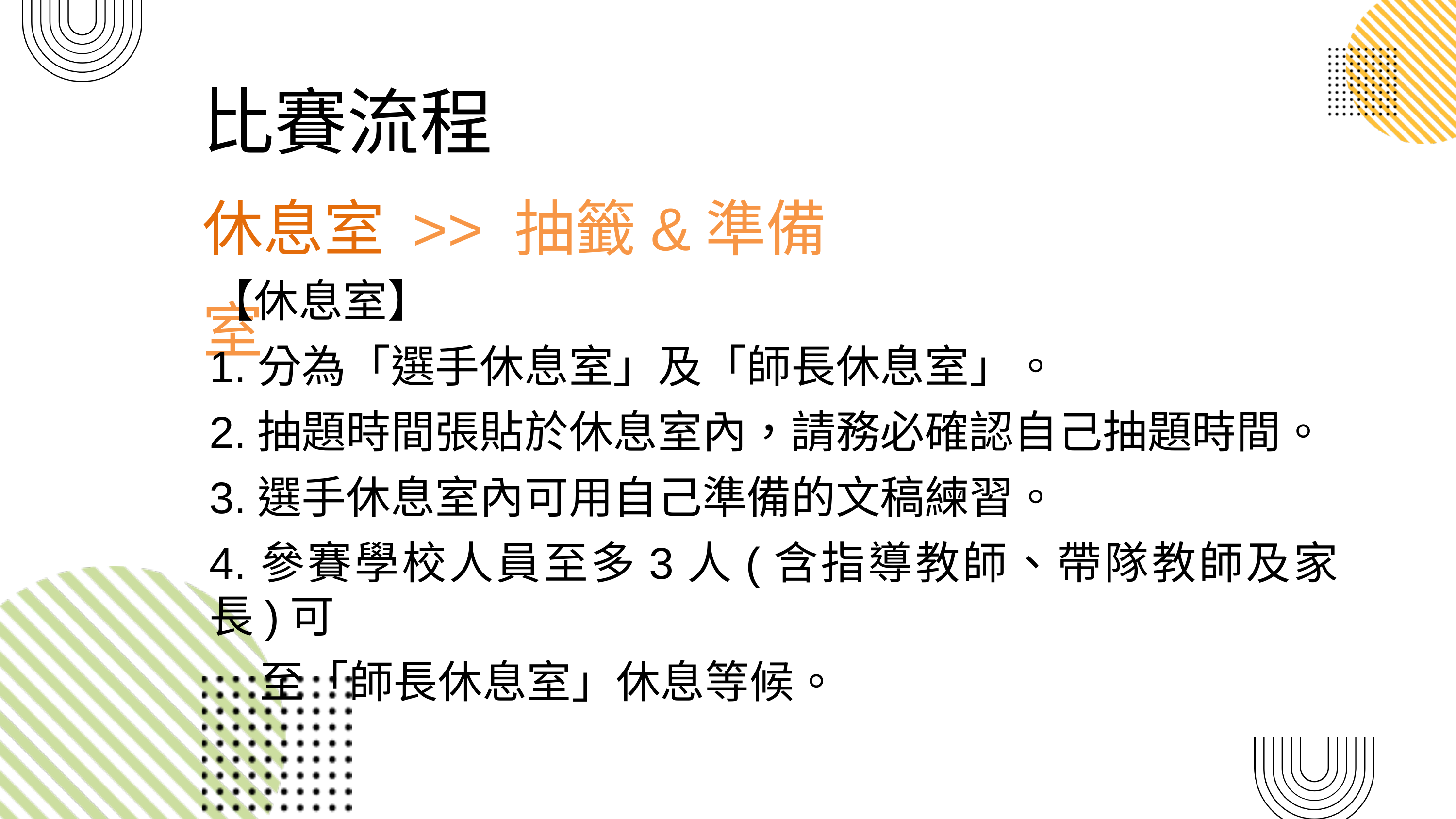

比賽流程
休息室 >> 抽籤&準備室
【休息室】
1.分為「選手休息室」及「師長休息室」。
2.抽題時間張貼於休息室內，請務必確認自己抽題時間。
3.選手休息室內可用自己準備的文稿練習。
4.參賽學校人員至多3人(含指導教師、帶隊教師及家長)可
    至「師長休息室」休息等候。